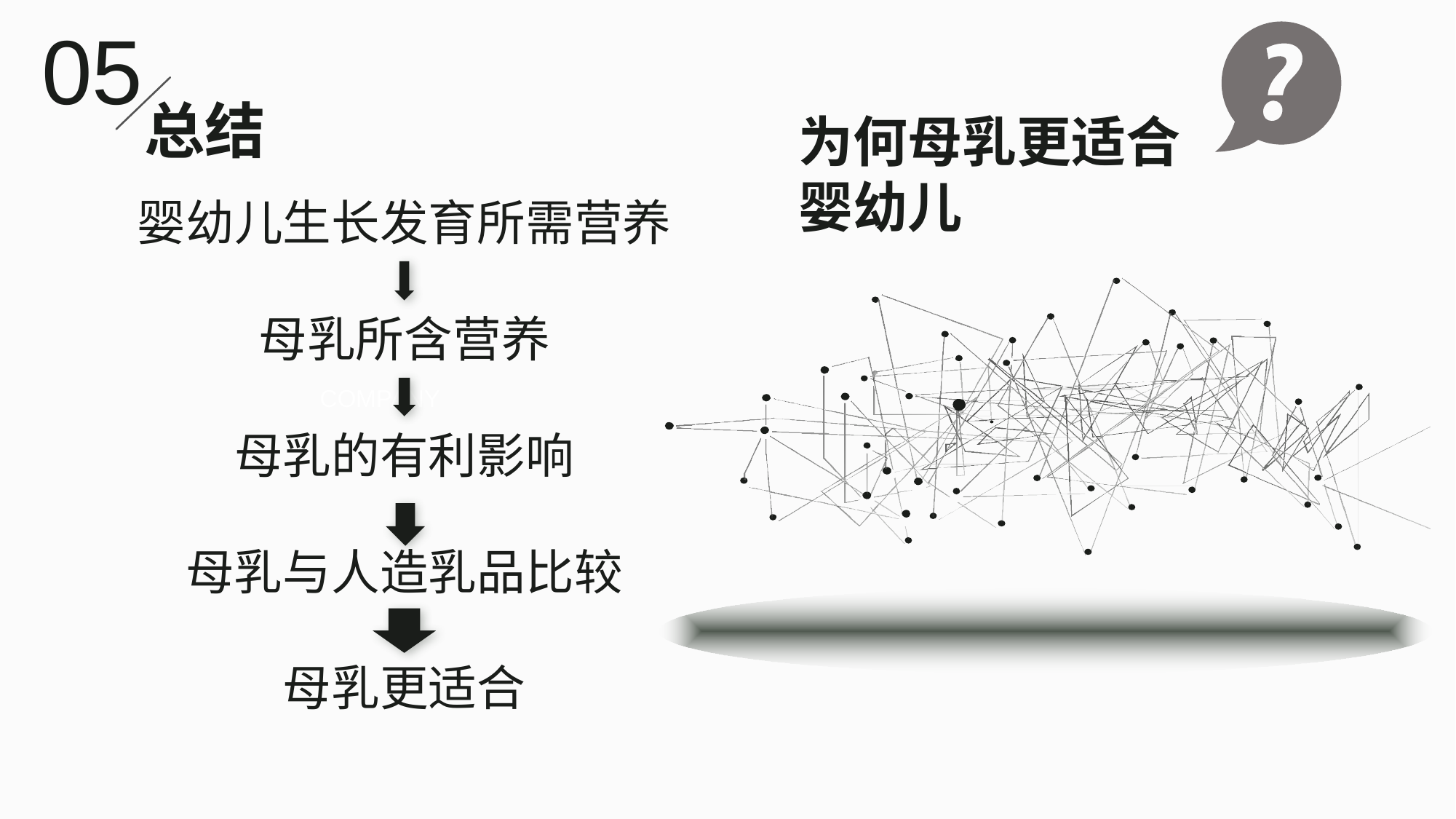

05

总结
为何母乳更适合婴幼儿
婴幼儿生长发育所需营养

母乳所含营养

母乳的有利影响

母乳与人造乳品比较

母乳更适合

COMPANY